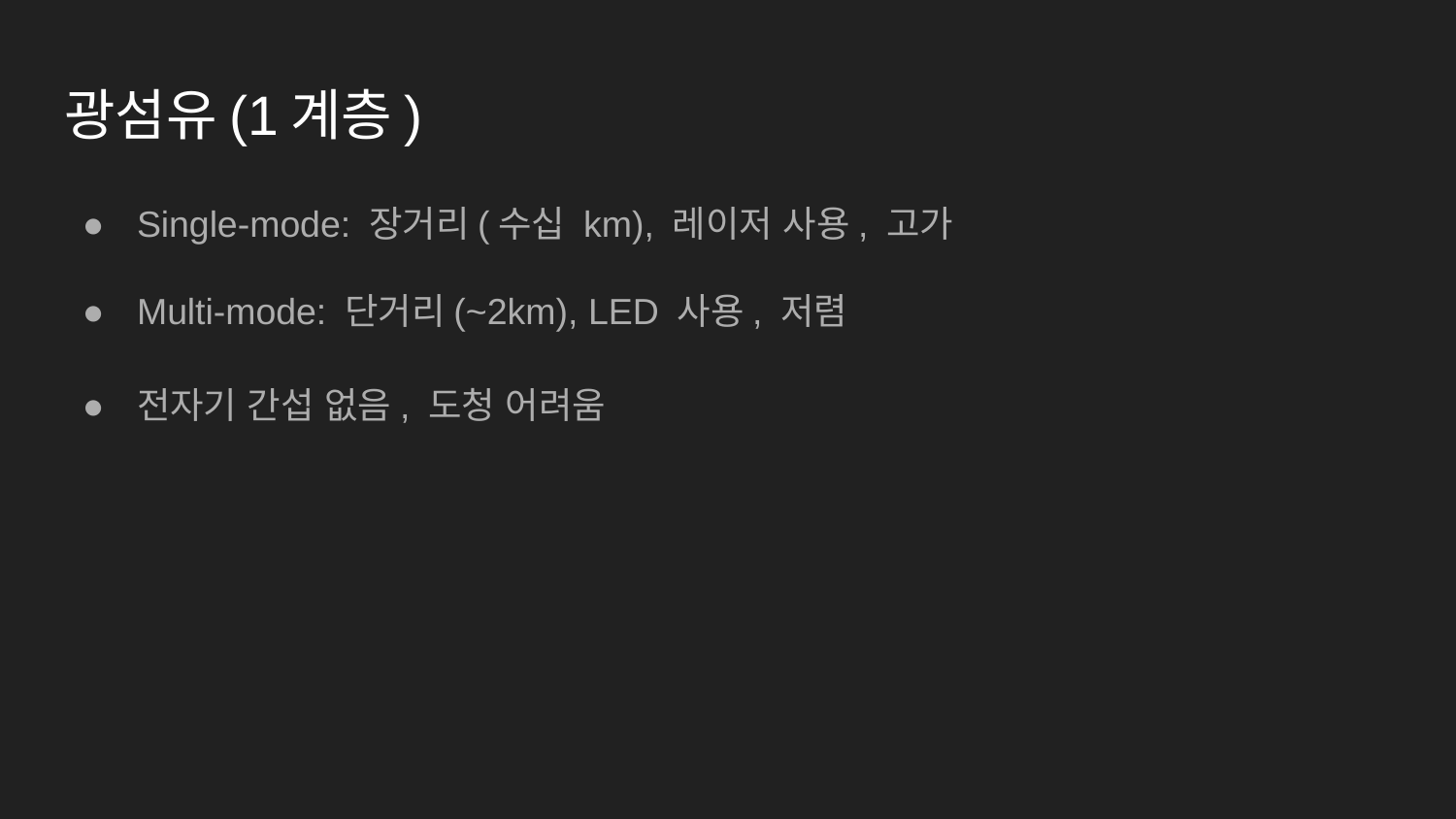

# 광섬유(1계층)
Single-mode: 장거리(수십 km), 레이저 사용, 고가
Multi-mode: 단거리(~2km), LED 사용, 저렴
전자기 간섭 없음, 도청 어려움